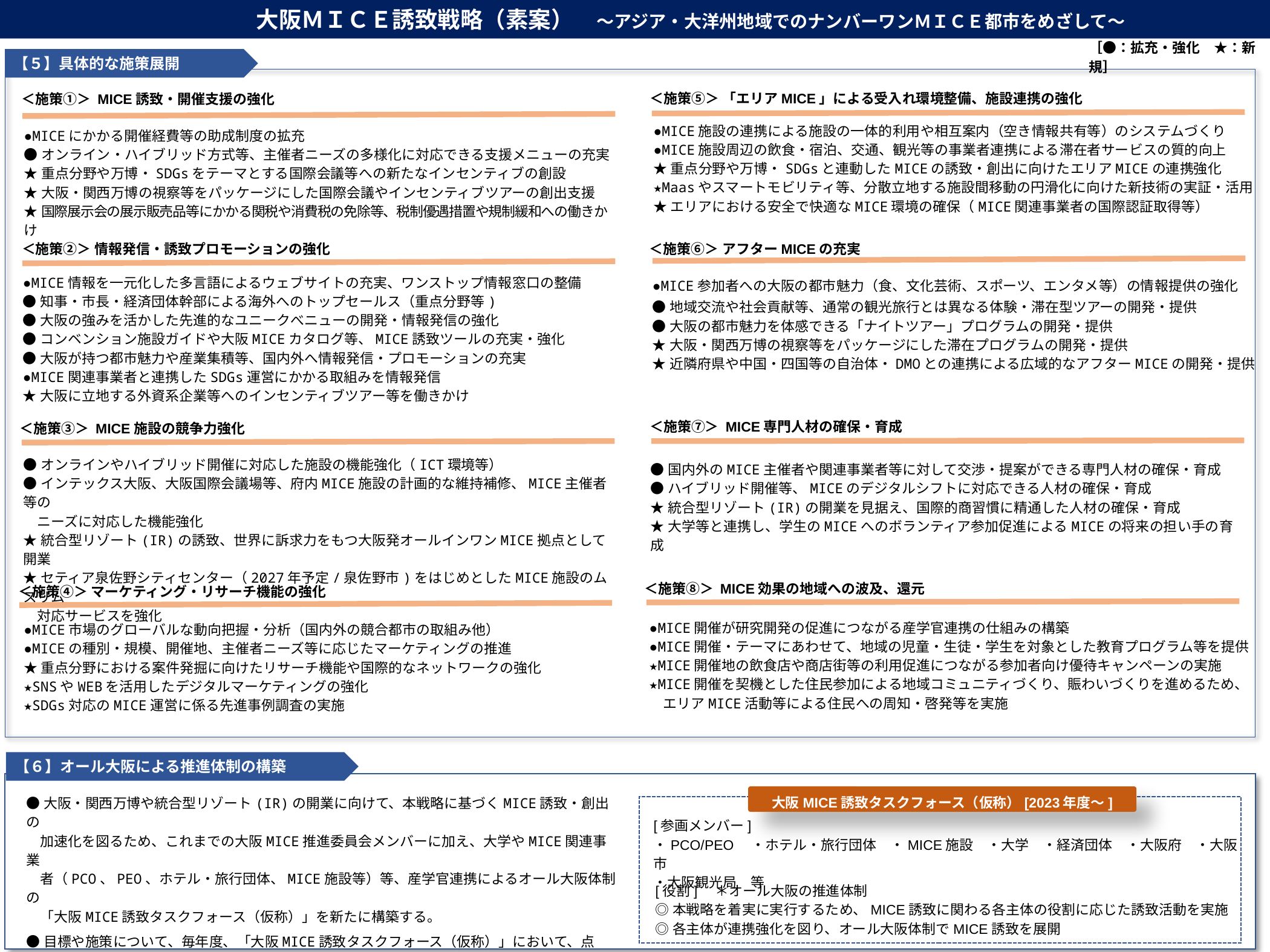

大阪ＭＩＣＥ誘致戦略（素案）　～アジア・大洋州地域でのナンバーワンＭＩＣＥ都市をめざして～
［●：拡充・強化　★：新規］
【５】具体的な施策展開

＜施策⑤＞ 「エリアMICE」による受入れ環境整備、施設連携の強化
＜施策①＞ MICE誘致・開催支援の強化
●MICEにかかる開催経費等の助成制度の拡充
●オンライン・ハイブリッド方式等、主催者ニーズの多様化に対応できる支援メニューの充実
★重点分野や万博・SDGsをテーマとする国際会議等への新たなインセンティブの創設
★大阪・関西万博の視察等をパッケージにした国際会議やインセンティブツアーの創出支援
★国際展示会の展示販売品等にかかる関税や消費税の免除等、税制優遇措置や規制緩和への働きかけ
●MICE施設の連携による施設の一体的利用や相互案内（空き情報共有等）のシステムづくり
●MICE施設周辺の飲食・宿泊、交通、観光等の事業者連携による滞在者サービスの質的向上
★重点分野や万博・SDGsと連動したMICEの誘致・創出に向けたエリアMICEの連携強化
★Maasやスマートモビリティ等、分散立地する施設間移動の円滑化に向けた新技術の実証・活用
★エリアにおける安全で快適なMICE環境の確保（MICE関連事業者の国際認証取得等）
＜施策⑥＞ アフターMICEの充実
＜施策②＞ 情報発信・誘致プロモーションの強化
●MICE情報を一元化した多言語によるウェブサイトの充実、ワンストップ情報窓口の整備
●知事・市長・経済団体幹部による海外へのトップセールス（重点分野等)
●大阪の強みを活かした先進的なユニークべニューの開発・情報発信の強化
●コンベンション施設ガイドや大阪MICEカタログ等、MICE誘致ツールの充実・強化
●大阪が持つ都市魅力や産業集積等、国内外へ情報発信・プロモーションの充実
●MICE関連事業者と連携したSDGs運営にかかる取組みを情報発信
★大阪に立地する外資系企業等へのインセンティブツアー等を働きかけ
●MICE参加者への大阪の都市魅力（食、文化芸術、スポーツ、エンタメ等）の情報提供の強化
●地域交流や社会貢献等、通常の観光旅行とは異なる体験・滞在型ツアーの開発・提供
●大阪の都市魅力を体感できる「ナイトツアー」プログラムの開発・提供
★大阪・関西万博の視察等をパッケージにした滞在プログラムの開発・提供
★近隣府県や中国・四国等の自治体・DMOとの連携による広域的なアフターMICEの開発・提供
＜施策⑦＞ MICE専門人材の確保・育成
＜施策③＞ MICE施設の競争力強化
●オンラインやハイブリッド開催に対応した施設の機能強化（ICT環境等）
●インテックス大阪、大阪国際会議場等、府内MICE施設の計画的な維持補修、MICE主催者等の
　ニーズに対応した機能強化
★統合型リゾート(IR)の誘致、世界に訴求力をもつ大阪発オールインワンMICE拠点として開業
★セティア泉佐野シティセンター（2027年予定/泉佐野市)をはじめとしたMICE施設のムスリム
　対応サービスを強化
●国内外のMICE主催者や関連事業者等に対して交渉・提案ができる専門人材の確保・育成
●ハイブリッド開催等、MICEのデジタルシフトに対応できる人材の確保・育成
★統合型リゾート(IR)の開業を見据え、国際的商習慣に精通した人材の確保・育成
★大学等と連携し、学生のMICEへのボランティア参加促進によるMICEの将来の担い手の育成
＜施策⑧＞ MICE効果の地域への波及、還元
＜施策④＞ マーケティング・リサーチ機能の強化
●MICE開催が研究開発の促進につながる産学官連携の仕組みの構築
●MICE開催・テーマにあわせて、地域の児童・生徒・学生を対象とした教育プログラム等を提供
★MICE開催地の飲食店や商店街等の利用促進につながる参加者向け優待キャンペーンの実施
★MICE開催を契機とした住民参加による地域コミュニティづくり、賑わいづくりを進めるため、
　エリアMICE活動等による住民への周知・啓発等を実施
●MICE市場のグローバルな動向把握・分析（国内外の競合都市の取組み他）
●MICEの種別・規模、開催地、主催者ニーズ等に応じたマーケティングの推進
★重点分野における案件発掘に向けたリサーチ機能や国際的なネットワークの強化
★SNSやWEBを活用したデジタルマーケティングの強化
★SDGs対応のMICE運営に係る先進事例調査の実施
【６】オール大阪による推進体制の構築

大阪MICE誘致タスクフォース（仮称）[2023年度～]
●大阪・関西万博や統合型リゾート(IR)の開業に向けて、本戦略に基づくMICE誘致・創出の
　加速化を図るため、これまでの大阪MICE推進委員会メンバーに加え、大学やMICE関連事業
　者（PCO、PEO、ホテル・旅行団体、MICE施設等）等、産学官連携によるオール大阪体制の
　「大阪MICE誘致タスクフォース（仮称）」を新たに構築する。

●目標や施策について、毎年度、「大阪MICE誘致タスクフォース（仮称）」において、点検・
  検証を行い、戦略の適切な進捗管理を行うとともに、新たな課題への対応など、必要に応
  じて施策の見直し、改善に取り組んでいく。

[参画メンバー]
・PCO/PEO　・ホテル・旅行団体　・MICE施設　・大学　・経済団体　・大阪府　・大阪市
・大阪観光局　等
[役割]　＊オール大阪の推進体制
◎本戦略を着実に実行するため、MICE誘致に関わる各主体の役割に応じた誘致活動を実施
◎各主体が連携強化を図り、オール大阪体制でMICE誘致を展開